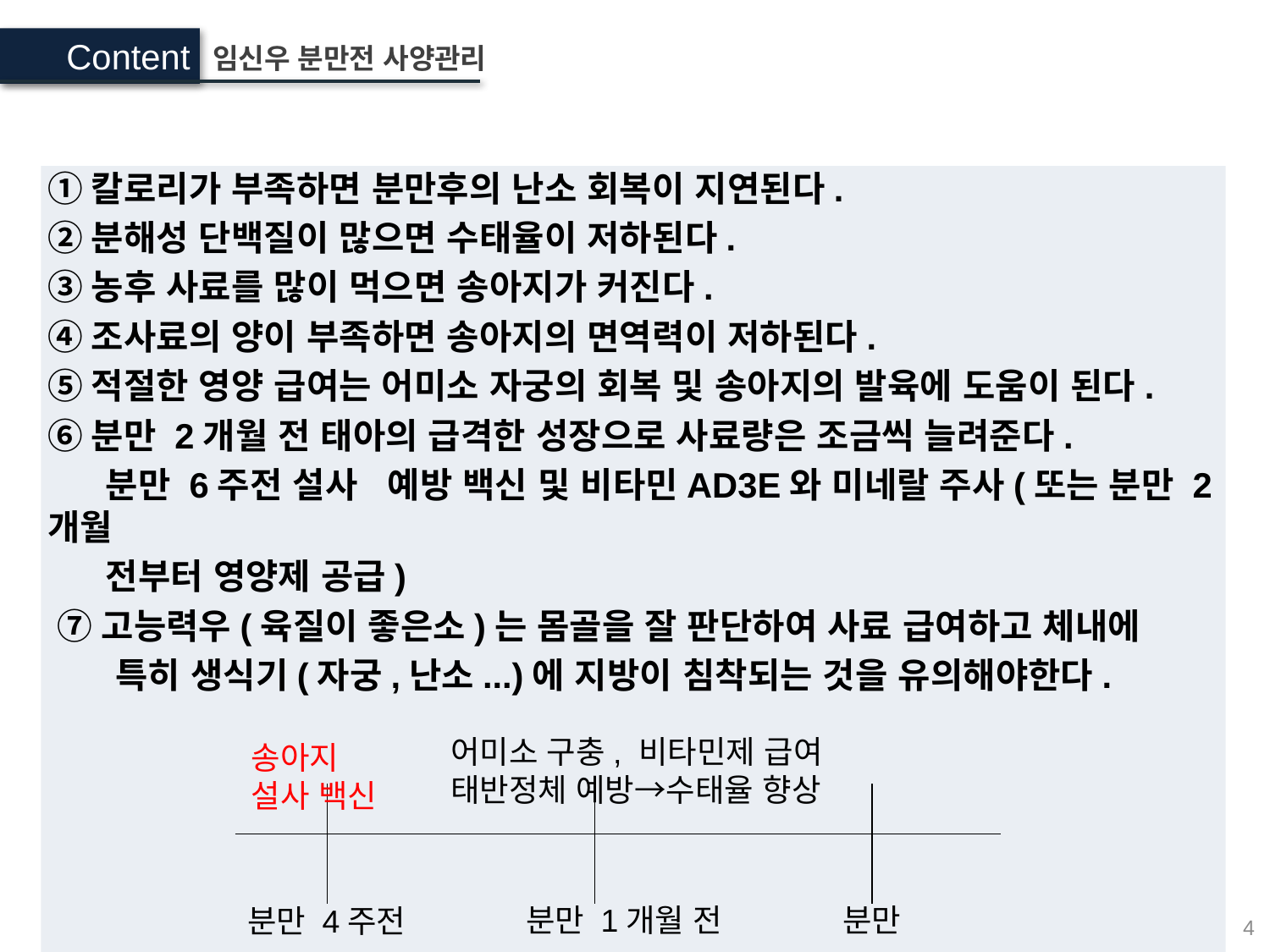

Content
임신우 분만전 사양관리
①칼로리가 부족하면 분만후의 난소 회복이 지연된다.
②분해성 단백질이 많으면 수태율이 저하된다.
③농후 사료를 많이 먹으면 송아지가 커진다.
④조사료의 양이 부족하면 송아지의 면역력이 저하된다.
⑤적절한 영양 급여는 어미소 자궁의 회복 및 송아지의 발육에 도움이 된다.
⑥분만 2개월 전 태아의 급격한 성장으로 사료량은 조금씩 늘려준다.
     분만 6주전 설사   예방 백신 및 비타민AD3E와 미네랄 주사(또는 분만 2개월
     전부터 영양제 공급)
 ⑦고능력우(육질이 좋은소)는 몸골을 잘 판단하여 사료 급여하고 체내에
      특히 생식기(자궁,난소...)에 지방이 침착되는 것을 유의해야한다.

어미소 구충, 비타민제 급여
태반정체 예방→수태율 향상
송아지
설사 백신
분만 1개월 전
분만
분만 4주전
4